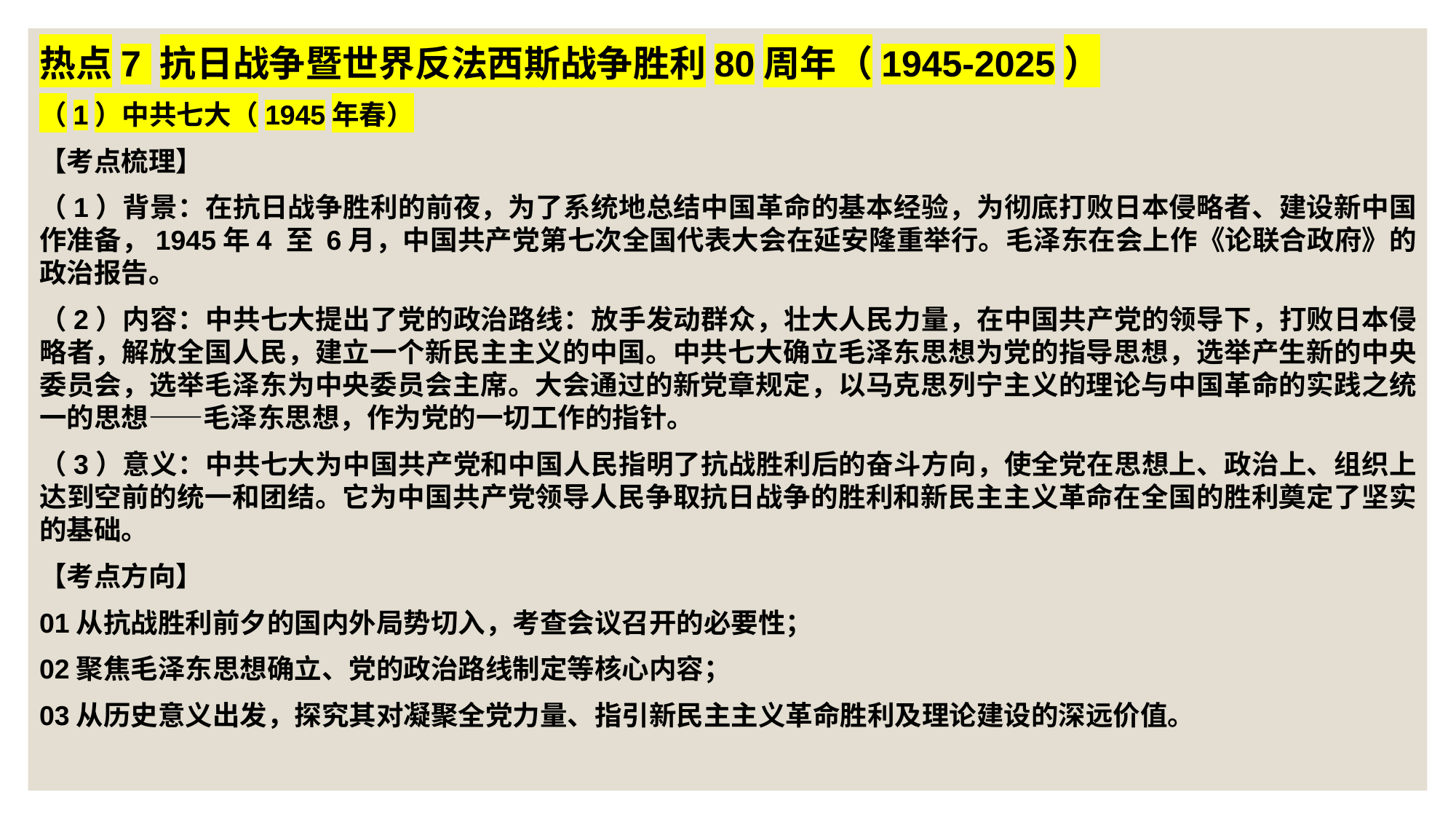

热点7 抗日战争暨世界反法西斯战争胜利80周年（1945-2025）
（1）中共七大（1945年春）
【考点梳理】
（1）背景：在抗日战争胜利的前夜，为了系统地总结中国革命的基本经验，为彻底打败日本侵略者、建设新中国作准备，1945年4 至 6月，中国共产党第七次全国代表大会在延安隆重举行。毛泽东在会上作《论联合政府》的政治报告。
（2）内容：中共七大提出了党的政治路线：放手发动群众，壮大人民力量，在中国共产党的领导下，打败日本侵略者，解放全国人民，建立一个新民主主义的中国。中共七大确立毛泽东思想为党的指导思想，选举产生新的中央委员会，选举毛泽东为中央委员会主席。大会通过的新党章规定，以马克思列宁主义的理论与中国革命的实践之统一的思想——毛泽东思想，作为党的一切工作的指针。
（3）意义：中共七大为中国共产党和中国人民指明了抗战胜利后的奋斗方向，使全党在思想上、政治上、组织上达到空前的统一和团结。它为中国共产党领导人民争取抗日战争的胜利和新民主主义革命在全国的胜利奠定了坚实的基础。
【考点方向】
01从抗战胜利前夕的国内外局势切入，考查会议召开的必要性；
02聚焦毛泽东思想确立、党的政治路线制定等核心内容；
03从历史意义出发，探究其对凝聚全党力量、指引新民主主义革命胜利及理论建设的深远价值。